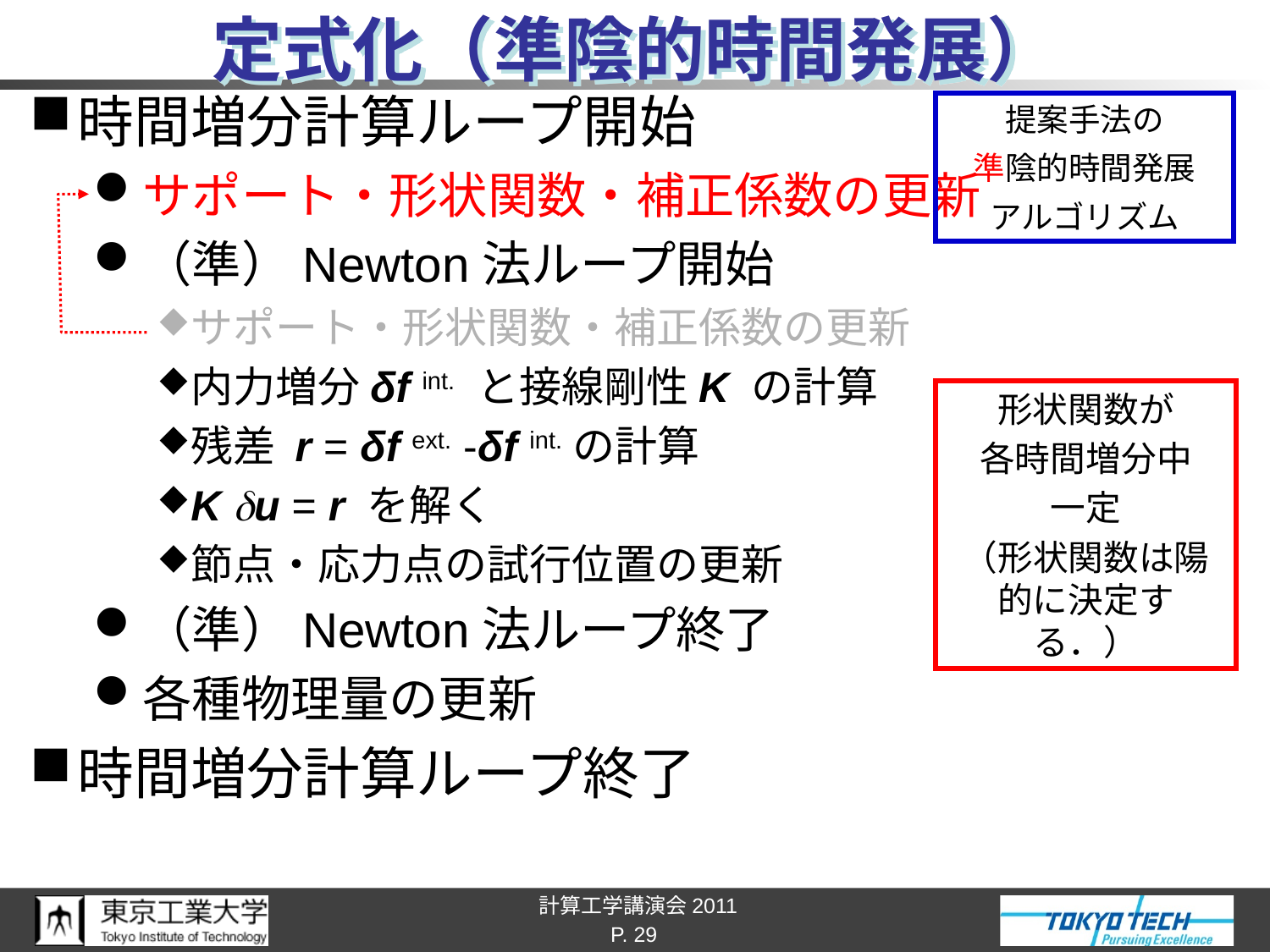

# 定式化（準陰的時間発展）
時間増分計算ループ開始
サポート・形状関数・補正係数の更新
（準）Newton法ループ開始
サポート・形状関数・補正係数の更新
内力増分δf int. と接線剛性K の計算
残差 r = δf ext. -δf int.の計算
K δu = r を解く
節点・応力点の試行位置の更新
（準）Newton法ループ終了
各種物理量の更新
時間増分計算ループ終了
提案手法の
準陰的時間発展
アルゴリズム

形状関数が
各時間増分中
一定
（形状関数は陽的に決定する．）
P. 29